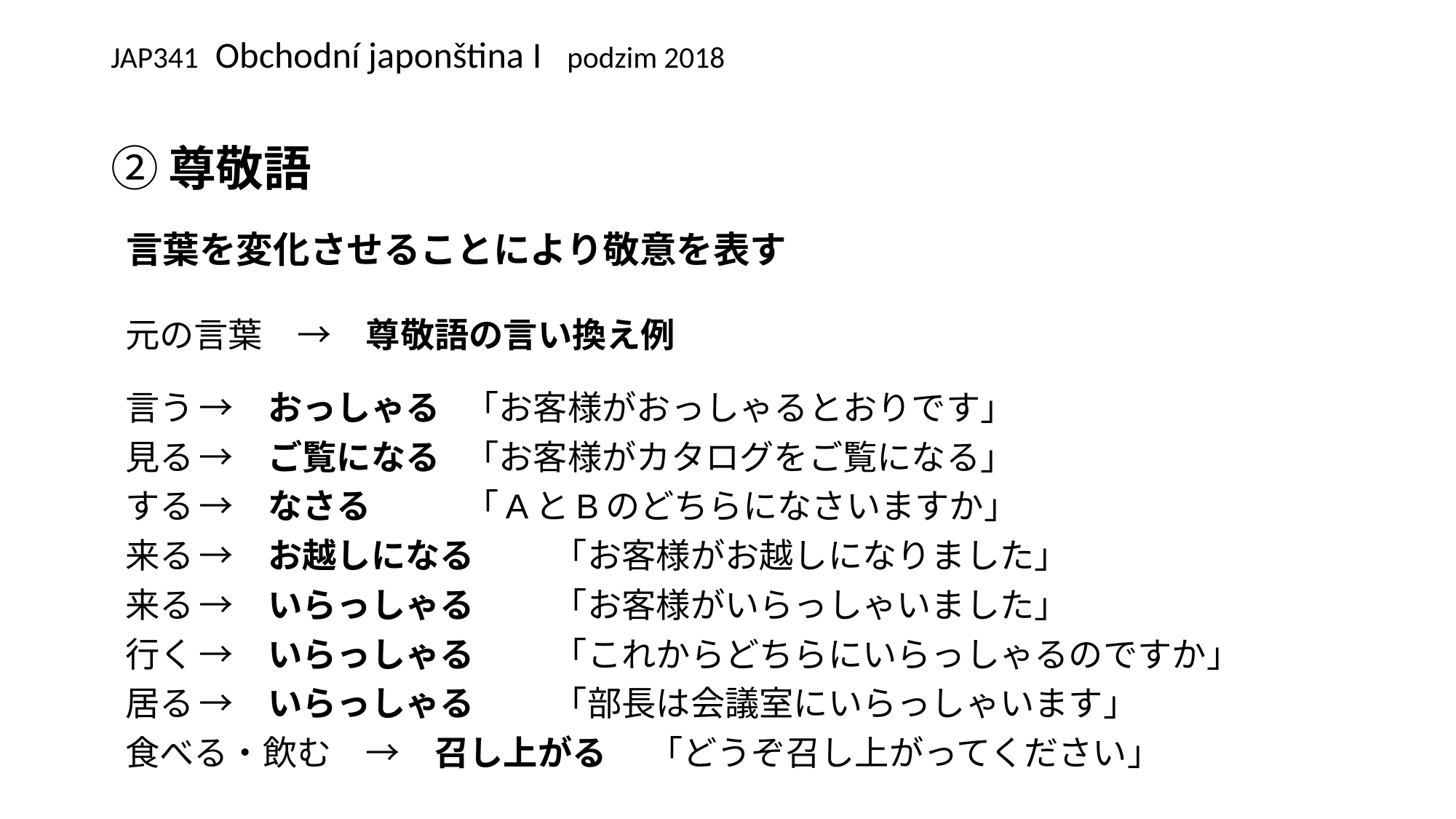

# JAP341  Obchodní japonština I   podzim 2018
②尊敬語
 言葉を変化させることにより敬意を表す

 元の言葉　→　尊敬語の言い換え例
 言う	→　おっしゃる 	「お客様がおっしゃるとおりです」
 見る	→　ご覧になる 	「お客様がカタログをご覧になる」
 する	→　なさる 		「AとBのどちらになさいますか」
 来る	→　お越しになる 	「お客様がお越しになりました」
 来る	→　いらっしゃる　 	「お客様がいらっしゃいました」
 行く	→　いらっしゃる　 	「これからどちらにいらっしゃるのですか」
 居る	→　いらっしゃる　 	「部長は会議室にいらっしゃいます」
 食べる・飲む　→　召し上がる　 「どうぞ召し上がってください」